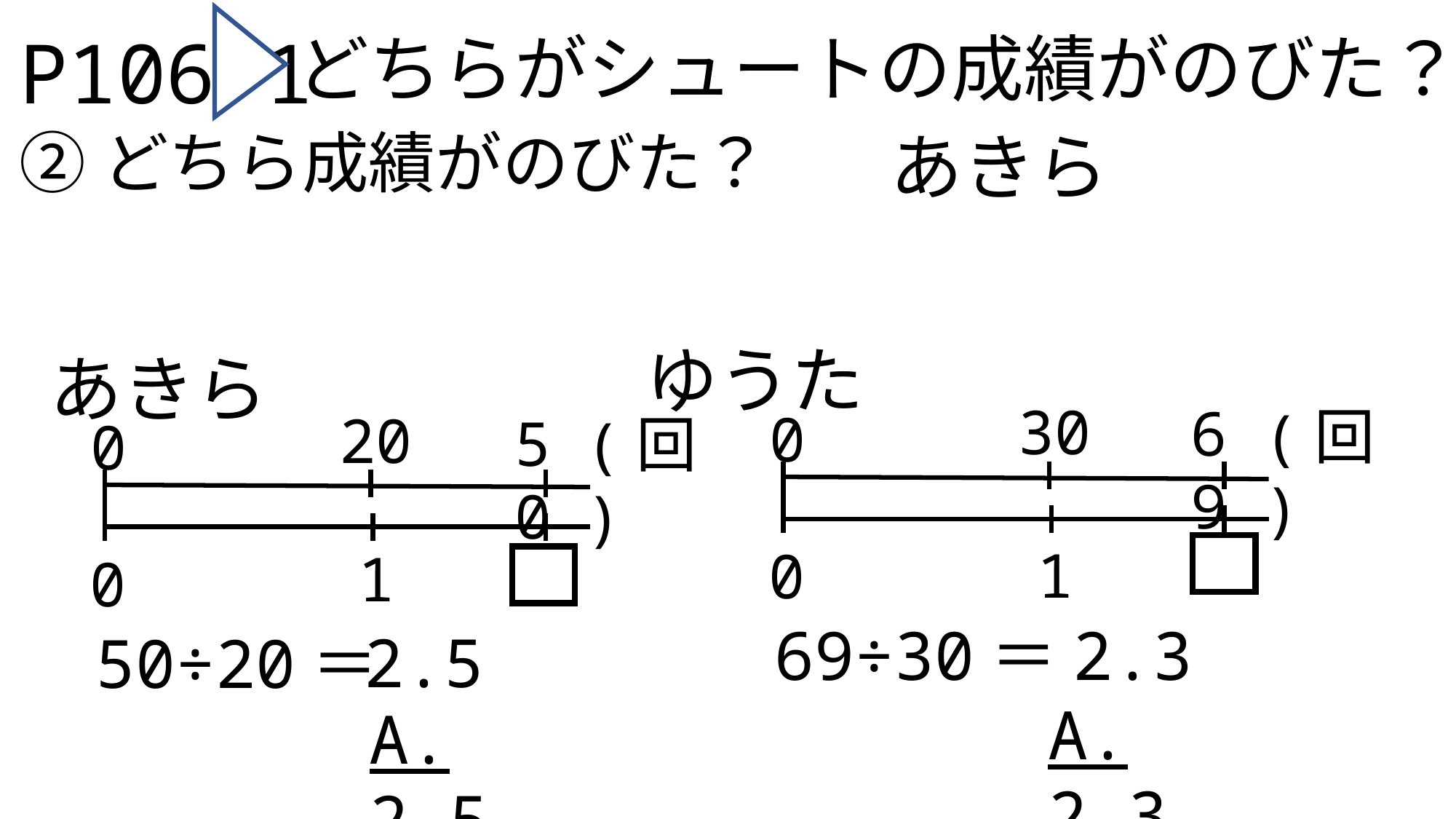

P106 1
②どちら成績がのびた？

どちらがシュートの成績がのびた？

あきら
ゆうた
あきら
30
69
(回)
0
20
50
(回)
0
1
0

1
0

69÷30＝2.3
2.5
50÷20＝
A. 2.3
A. 2.5